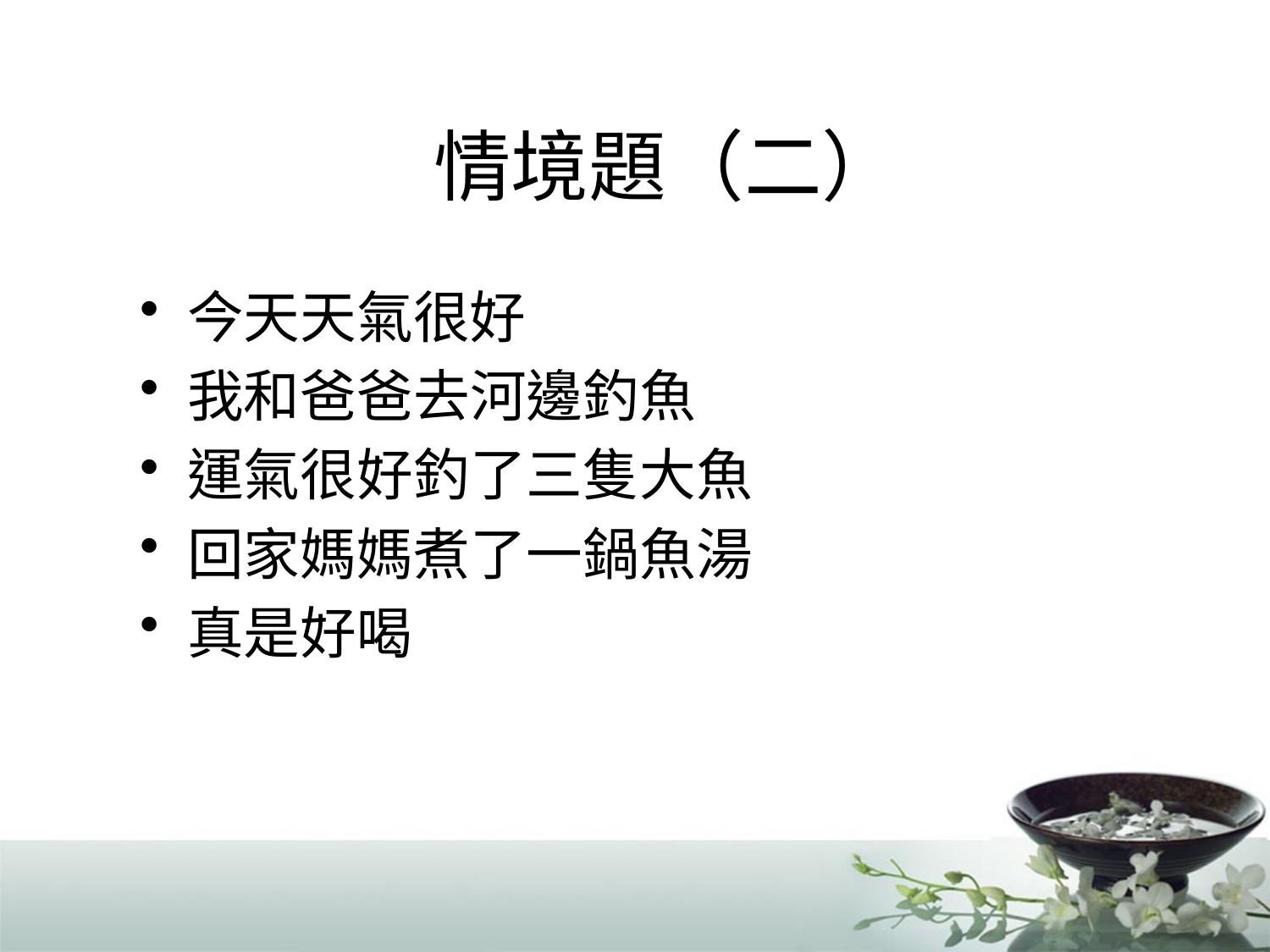

# 情境題（二）
今天天氣很好
我和爸爸去河邊釣魚
運氣很好釣了三隻大魚
回家媽媽煮了一鍋魚湯
真是好喝